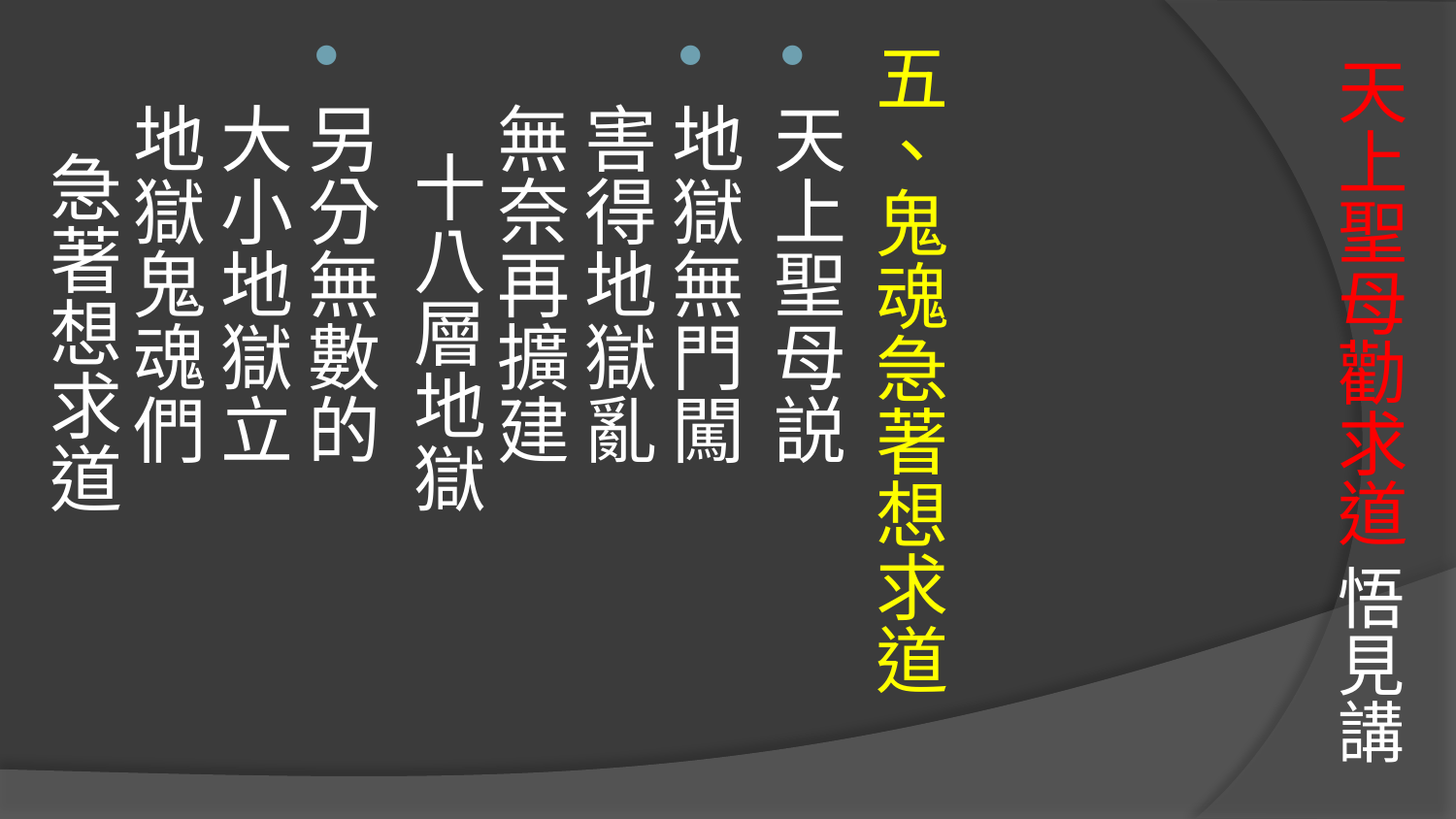

五、鬼魂急著想求道
天上聖母説
地獄無門闖                  害得地獄亂
無奈再擴建                       十八層地獄
另分無數的                  大小地獄立
地獄鬼魂們                       急著想求道
# 天上聖母勸求道 悟見講